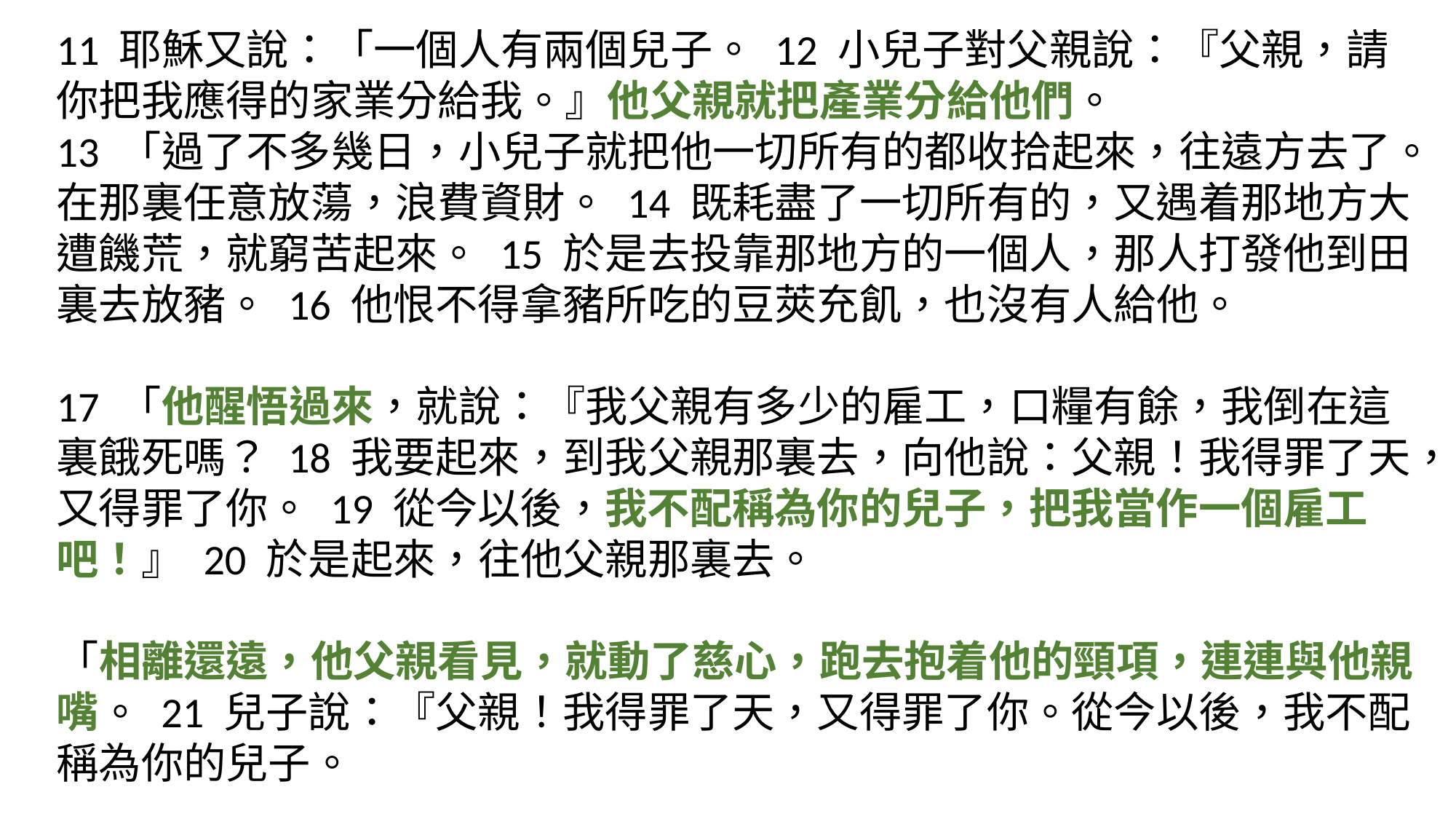

11 耶穌又說：「一個人有兩個兒子。 12 小兒子對父親說：『父親，請你把我應得的家業分給我。』他父親就把產業分給他們。
13 「過了不多幾日，小兒子就把他一切所有的都收拾起來，往遠方去了。在那裏任意放蕩，浪費資財。 14 既耗盡了一切所有的，又遇着那地方大遭饑荒，就窮苦起來。 15 於是去投靠那地方的一個人，那人打發他到田裏去放豬。 16 他恨不得拿豬所吃的豆莢充飢，也沒有人給他。

17 「他醒悟過來，就說：『我父親有多少的雇工，口糧有餘，我倒在這裏餓死嗎？ 18 我要起來，到我父親那裏去，向他說：父親！我得罪了天，又得罪了你。 19 從今以後，我不配稱為你的兒子，把我當作一個雇工吧！』 20 於是起來，往他父親那裏去。

「相離還遠，他父親看見，就動了慈心，跑去抱着他的頸項，連連與他親嘴。 21 兒子說：『父親！我得罪了天，又得罪了你。從今以後，我不配稱為你的兒子。